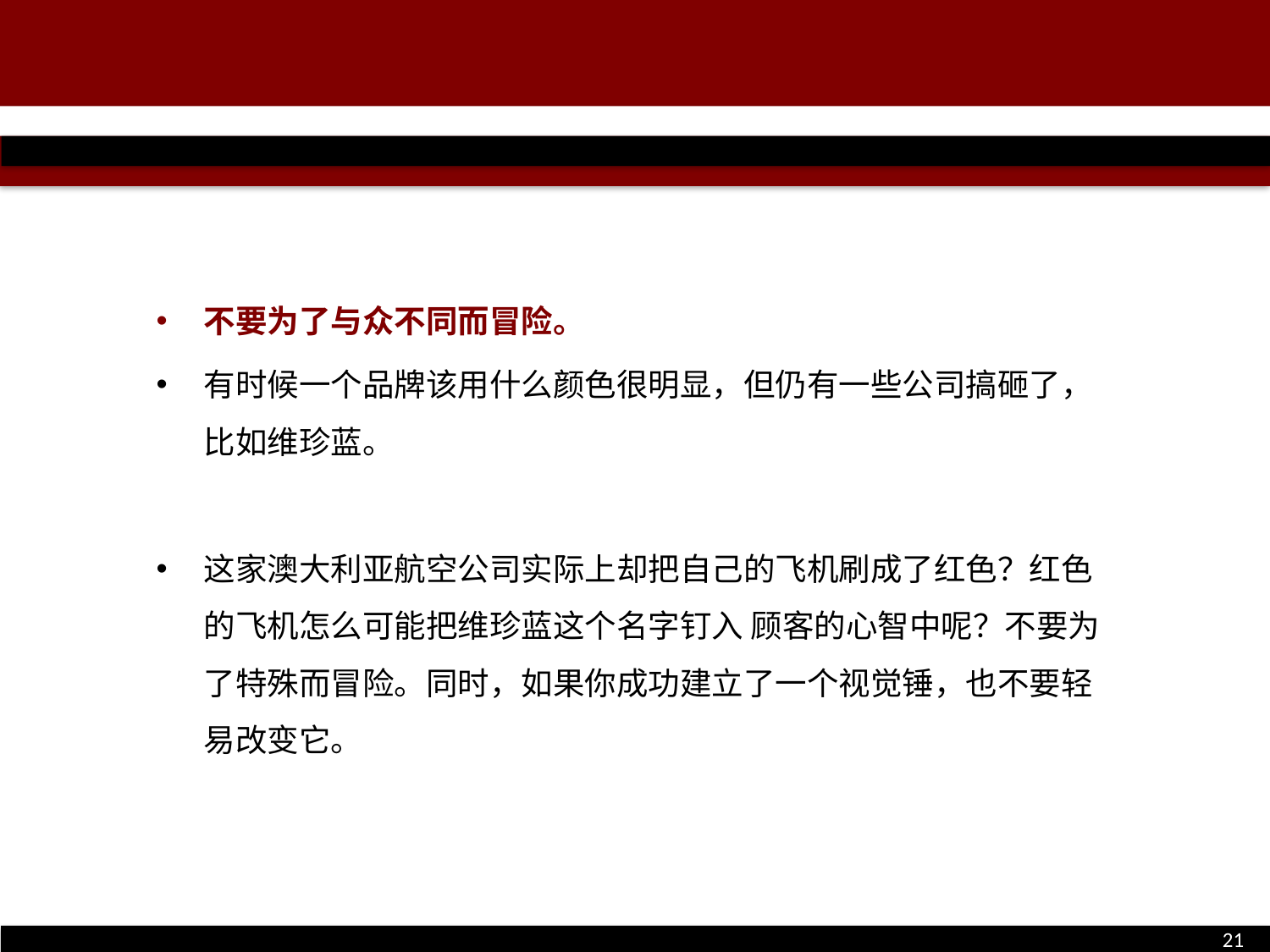

不要为了与众不同而冒险。
有时候一个品牌该用什么颜色很明显，但仍有一些公司搞砸了，比如维珍蓝。

这家澳大利亚航空公司实际上却把自己的飞机刷成了红色？红色的飞机怎么可能把维珍蓝这个名字钉入 顾客的心智中呢？不要为了特殊而冒险。同时，如果你成功建立了一个视觉锤，也不要轻易改变它。